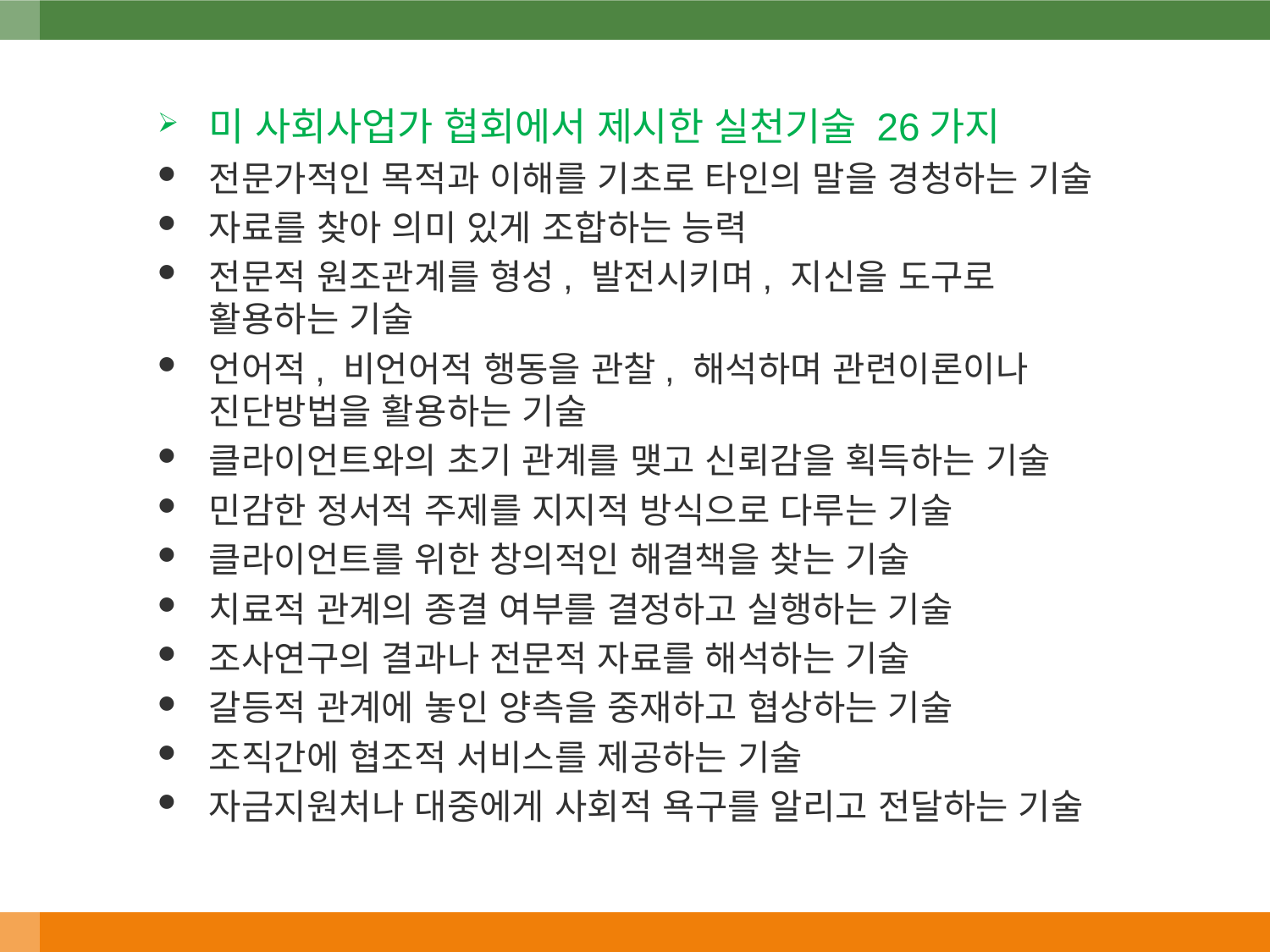

미 사회사업가 협회에서 제시한 실천기술 26가지
전문가적인 목적과 이해를 기초로 타인의 말을 경청하는 기술
자료를 찾아 의미 있게 조합하는 능력
전문적 원조관계를 형성, 발전시키며, 지신을 도구로 활용하는 기술
언어적, 비언어적 행동을 관찰, 해석하며 관련이론이나 진단방법을 활용하는 기술
클라이언트와의 초기 관계를 맺고 신뢰감을 획득하는 기술
민감한 정서적 주제를 지지적 방식으로 다루는 기술
클라이언트를 위한 창의적인 해결책을 찾는 기술
치료적 관계의 종결 여부를 결정하고 실행하는 기술
조사연구의 결과나 전문적 자료를 해석하는 기술
갈등적 관계에 놓인 양측을 중재하고 협상하는 기술
조직간에 협조적 서비스를 제공하는 기술
자금지원처나 대중에게 사회적 욕구를 알리고 전달하는 기술